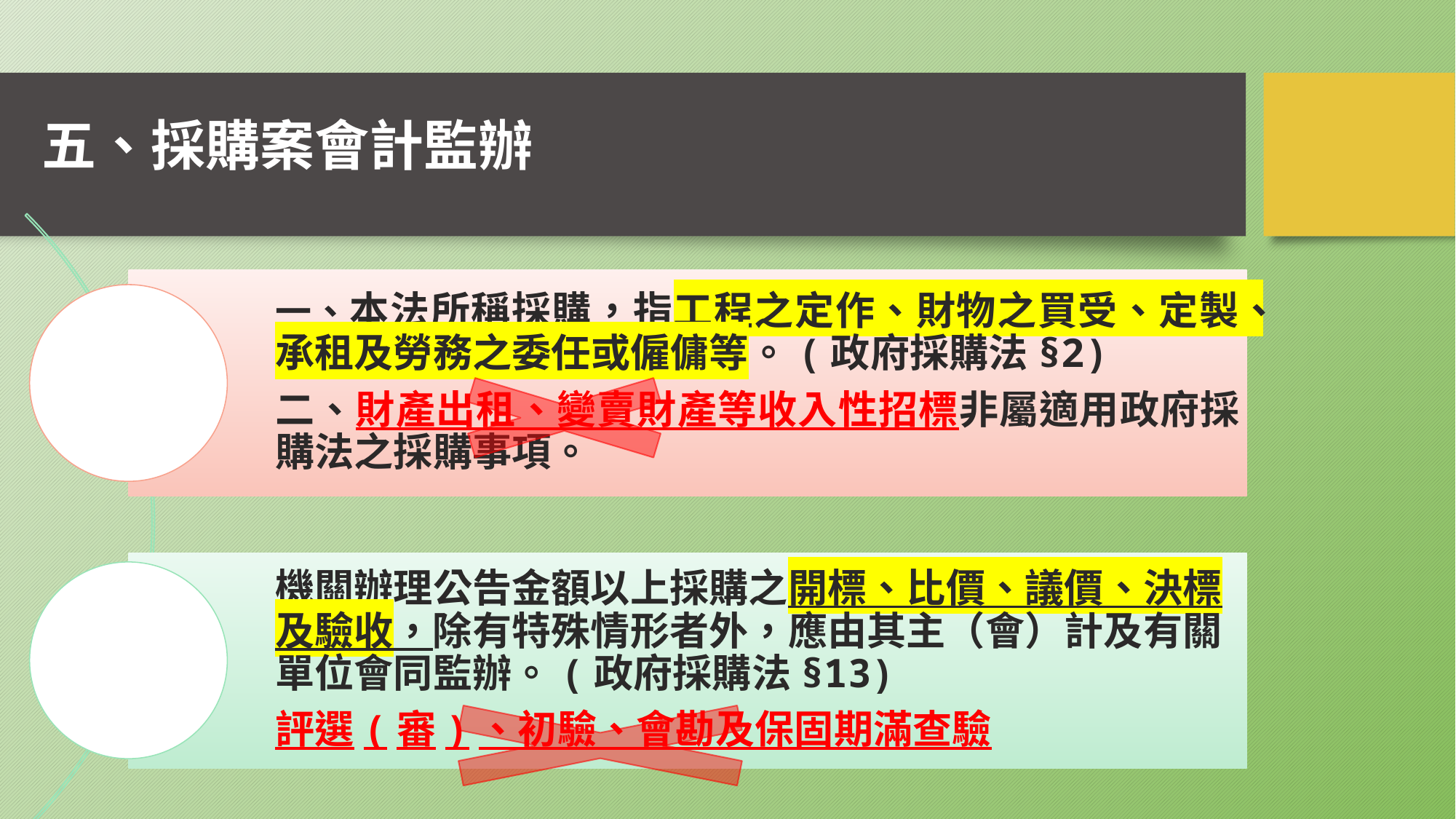

# 五、採購案會計監辦
一、本法所稱採購，指工程之定作、財物之買受、定製、承租及勞務之委任或僱傭等。(政府採購法§2)
二、財產出租、變賣財產等收入性招標非屬適用政府採購法之採購事項。
機關辦理公告金額以上採購之開標、比價、議價、決標及驗收，除有特殊情形者外，應由其主（會）計及有關單位會同監辦。(政府採購法§13)
評選(審)、初驗、會勘及保固期滿查驗